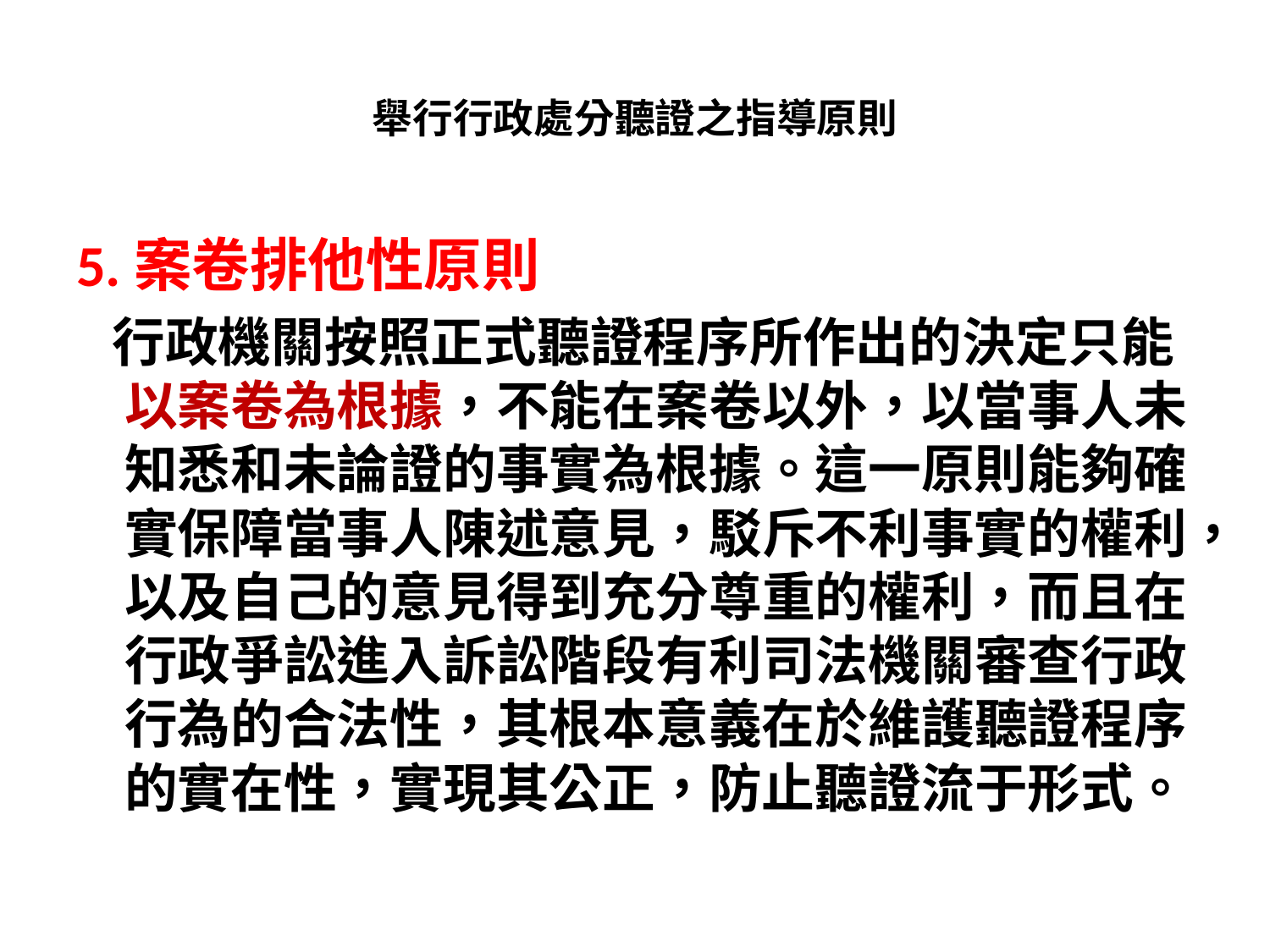

# 舉行行政處分聽證之指導原則
5.案卷排他性原則
  行政機關按照正式聽證程序所作出的決定只能以案卷為根據，不能在案卷以外，以當事人未知悉和未論證的事實為根據。這一原則能夠確實保障當事人陳述意見，駁斥不利事實的權利，以及自己的意見得到充分尊重的權利，而且在行政爭訟進入訴訟階段有利司法機關審查行政行為的合法性，其根本意義在於維護聽證程序的實在性，實現其公正，防止聽證流于形式。